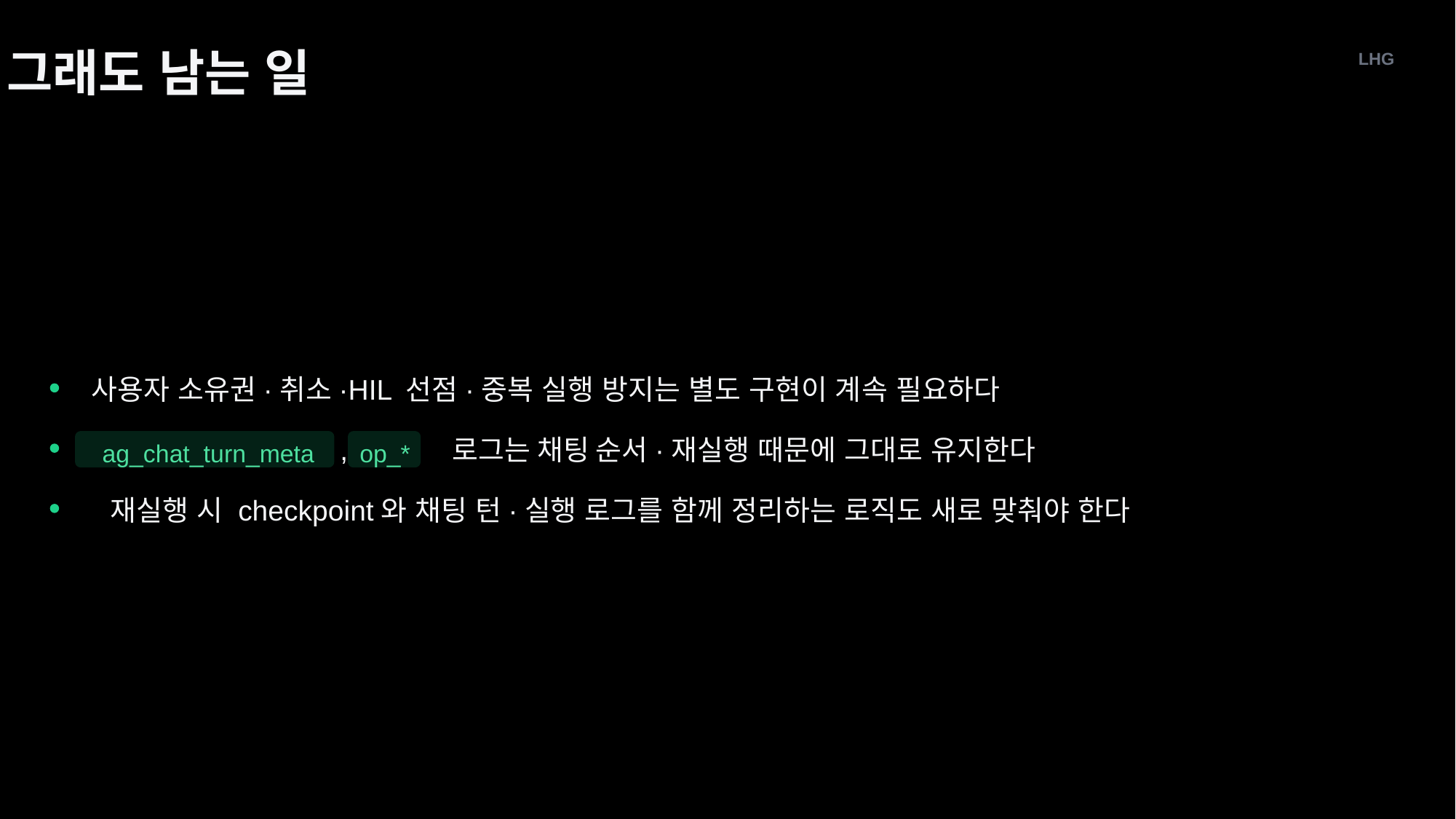

그래도 남는 일
LHG
사용자 소유권·취소·HIL 선점·중복 실행 방지는 별도 구현이 계속 필요하다

,
 로그는 채팅 순서·재실행 때문에 그대로 유지한다
ag_chat_turn_meta
op_*

재실행 시 checkpoint와 채팅 턴·실행 로그를 함께 정리하는 로직도 새로 맞춰야 한다